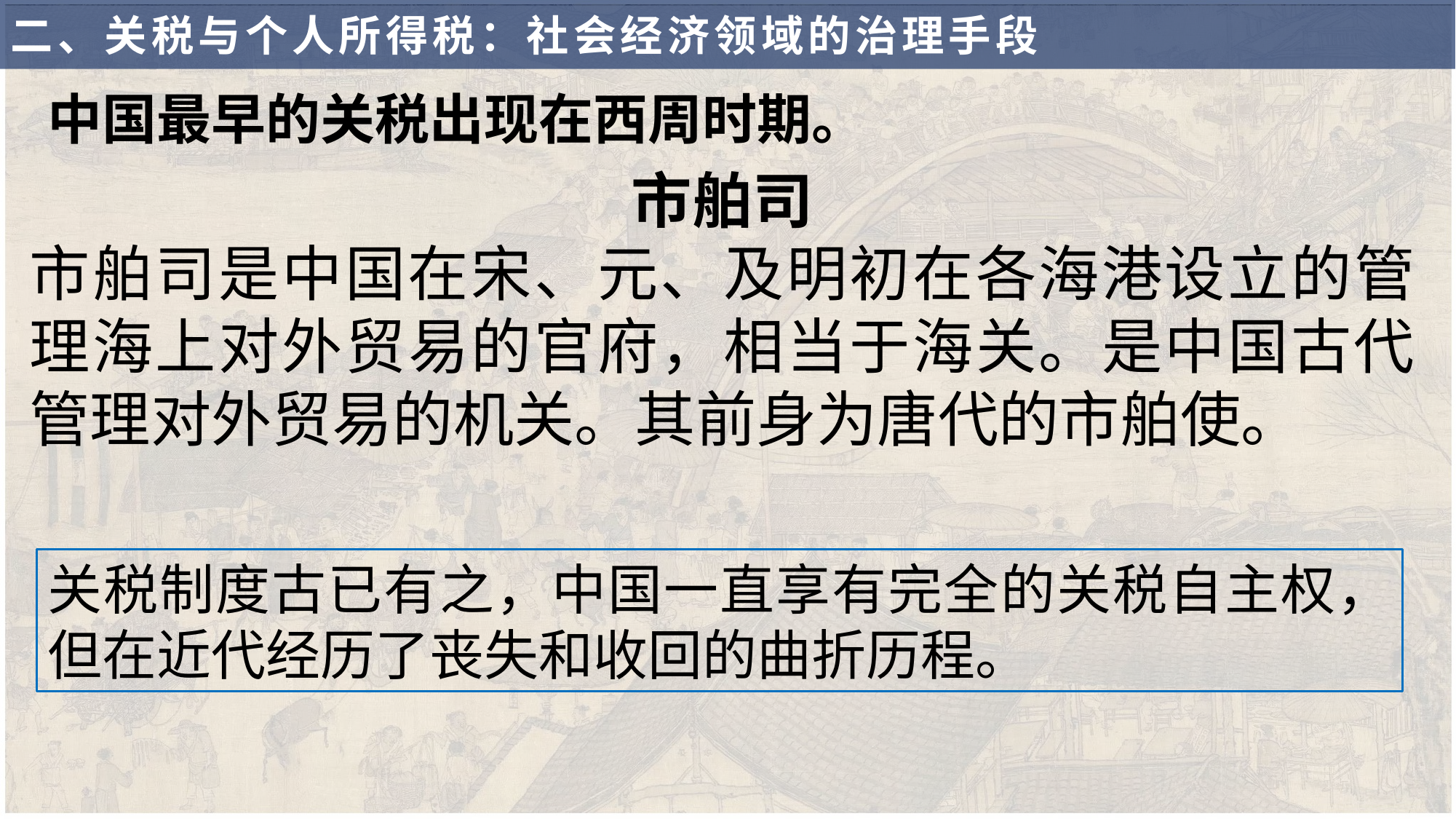

# 二、关税与个人所得税：社会经济领域的治理手段
中国最早的关税出现在西周时期。
市舶司
市舶司是中国在宋、元、及明初在各海港设立的管理海上对外贸易的官府，相当于海关。是中国古代管理对外贸易的机关。其前身为唐代的市舶使。
关税制度古已有之，中国一直享有完全的关税自主权，但在近代经历了丧失和收回的曲折历程。